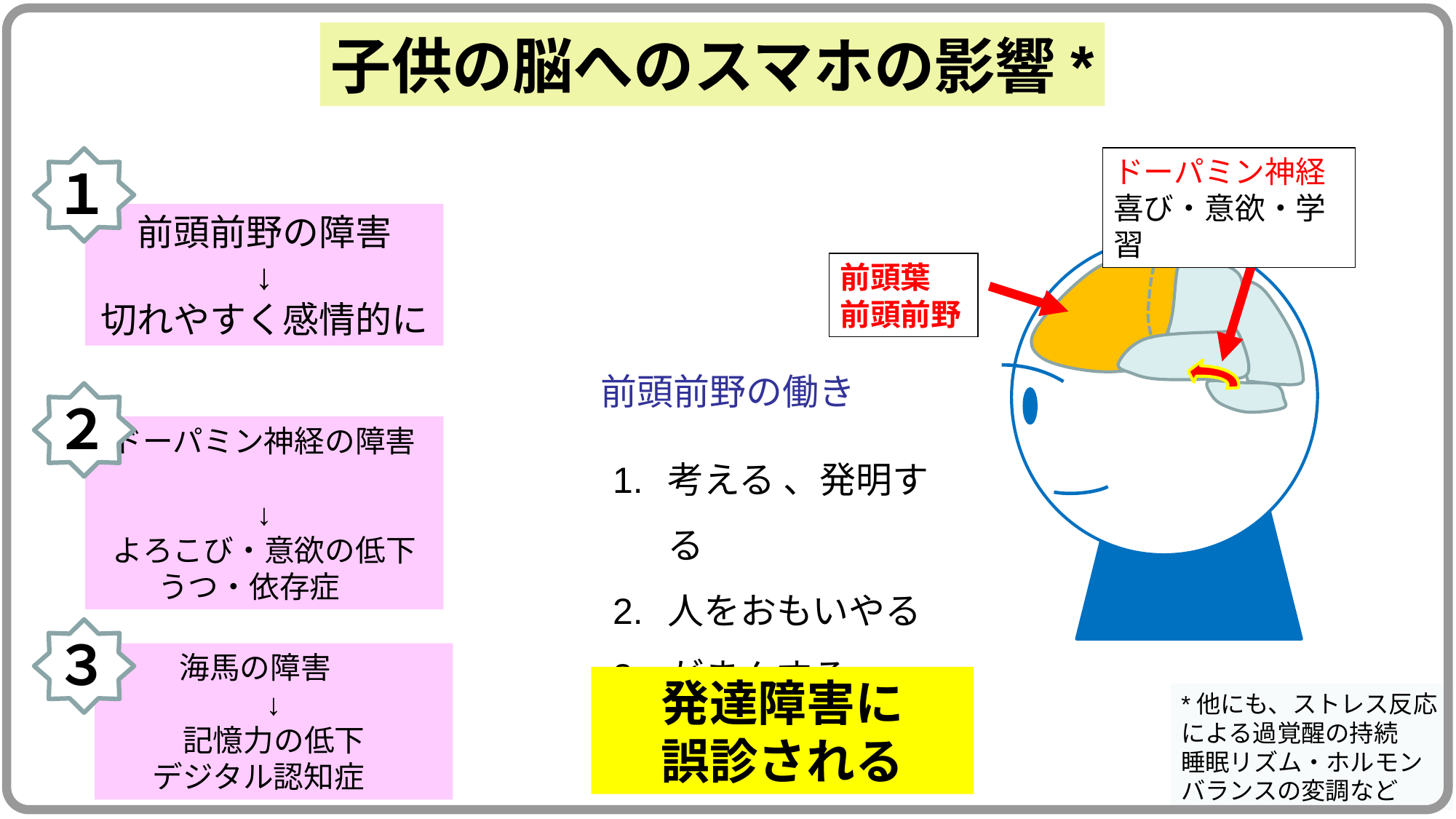

子供の脳へのスマホの影響*
ドーパミン神経
喜び・意欲・学習

前頭葉
前頭前野

前頭前野の働き

考える 、発明する
人をおもいやる
がまんする

１
１
前頭前野の障害
↓
切れやすく感情的に
１
２
ドーパミン神経の障害
↓
よろこび・意欲の低下
うつ・依存症
１
３
海馬の障害
↓
記憶力の低下
デジタル認知症
発達障害に
誤診される
*他にも、ストレス反応による過覚醒の持続
睡眠リズム・ホルモンバランスの変調など